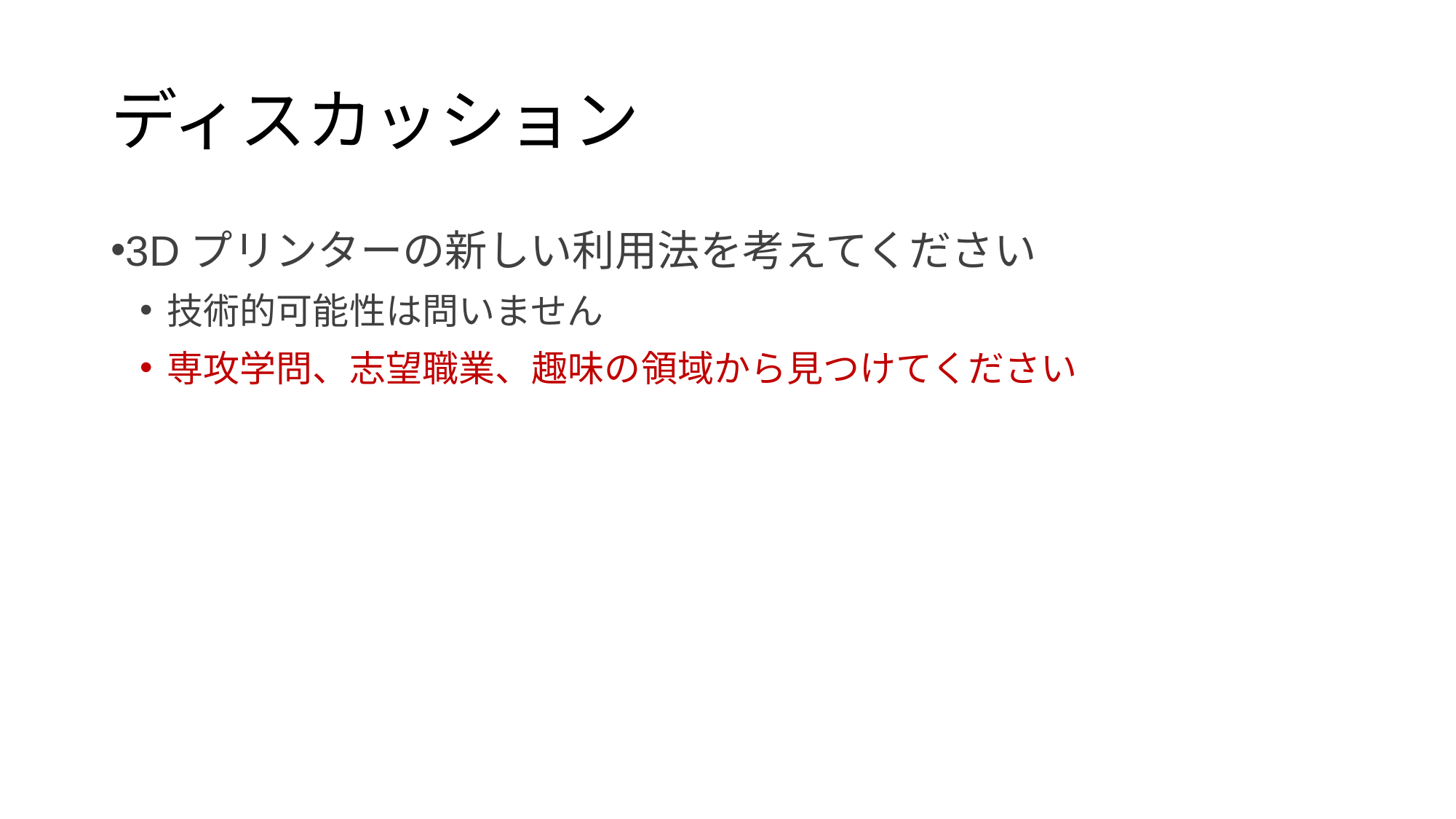

# ディスカッション
3Dプリンターの新しい利用法を考えてください
技術的可能性は問いません
専攻学問、志望職業、趣味の領域から見つけてください